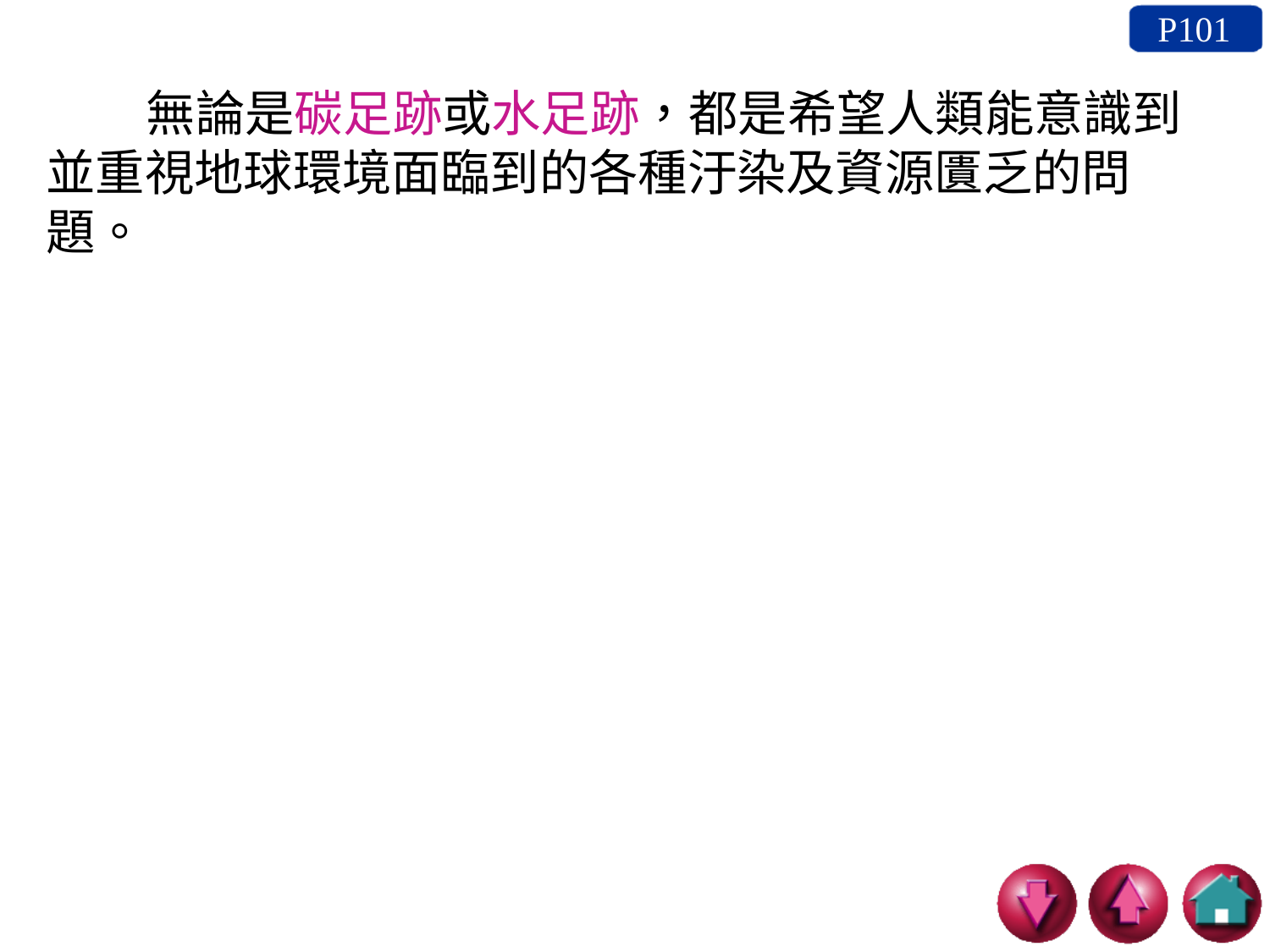

P101
無論是碳足跡或水足跡，都是希望人類能意識到並重視地球環境面臨到的各種汙染及資源匱乏的問題。